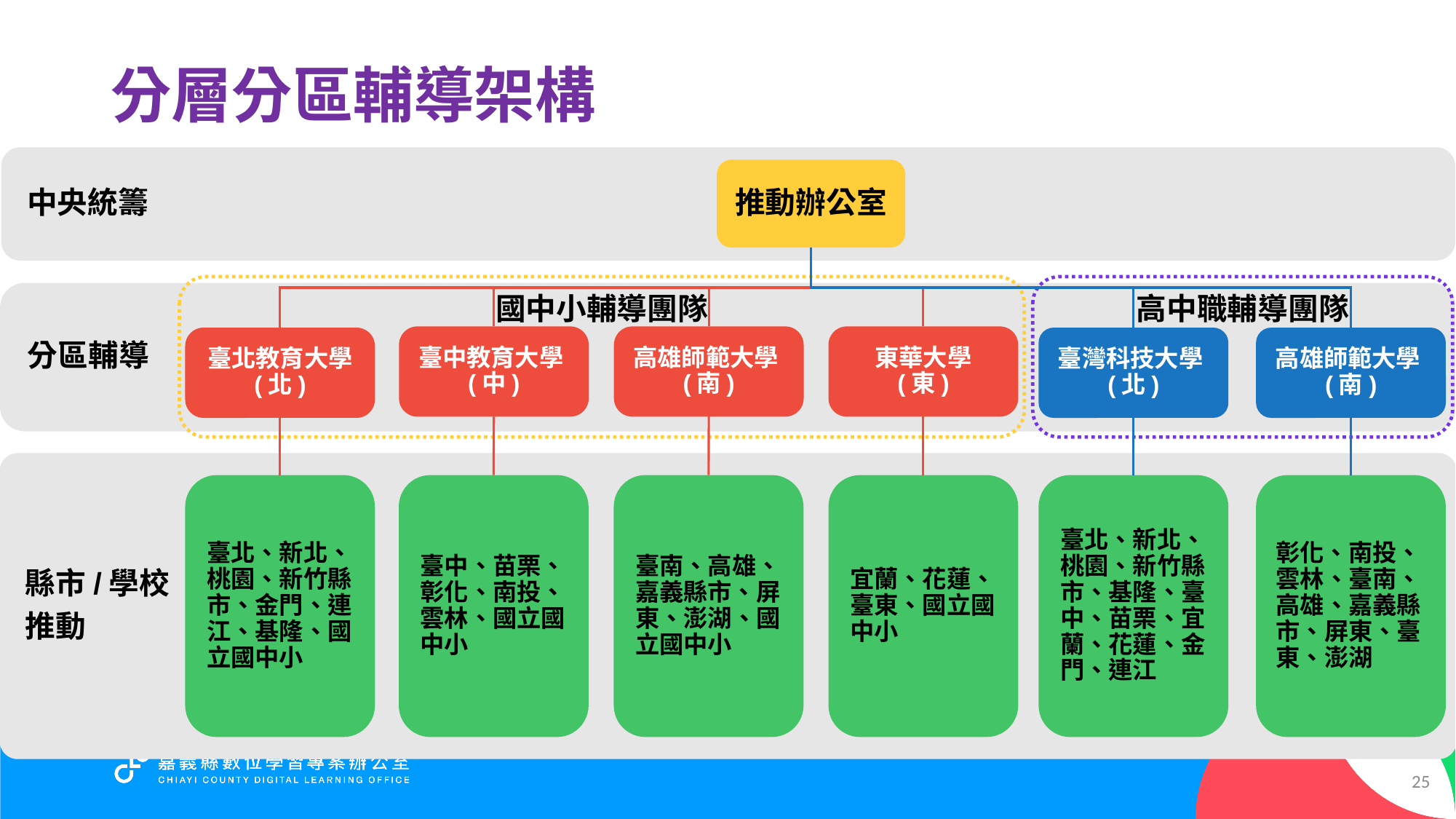

# 分層分區輔導架構
中央統籌
推動辦公室
國中小輔導團隊
高中職輔導團隊
分區輔導
臺中教育大學(中)
高雄師範大學(南)
東華大學
(東)
臺灣科技大學(北)
高雄師範大學(南)
臺北教育大學
(北)
縣市/學校
推動
臺北、新北、桃園、新竹縣市、金門、連江、基隆、國立國中小
臺中、苗栗、彰化、南投、雲林、國立國中小
臺南、高雄、嘉義縣市、屏東、澎湖、國立國中小
宜蘭、花蓮、臺東、國立國中小
臺北、新北、桃園、新竹縣市、基隆、臺中、苗栗、宜蘭、花蓮、金門、連江
彰化、南投、雲林、臺南、高雄、嘉義縣市、屏東、臺東、澎湖
25